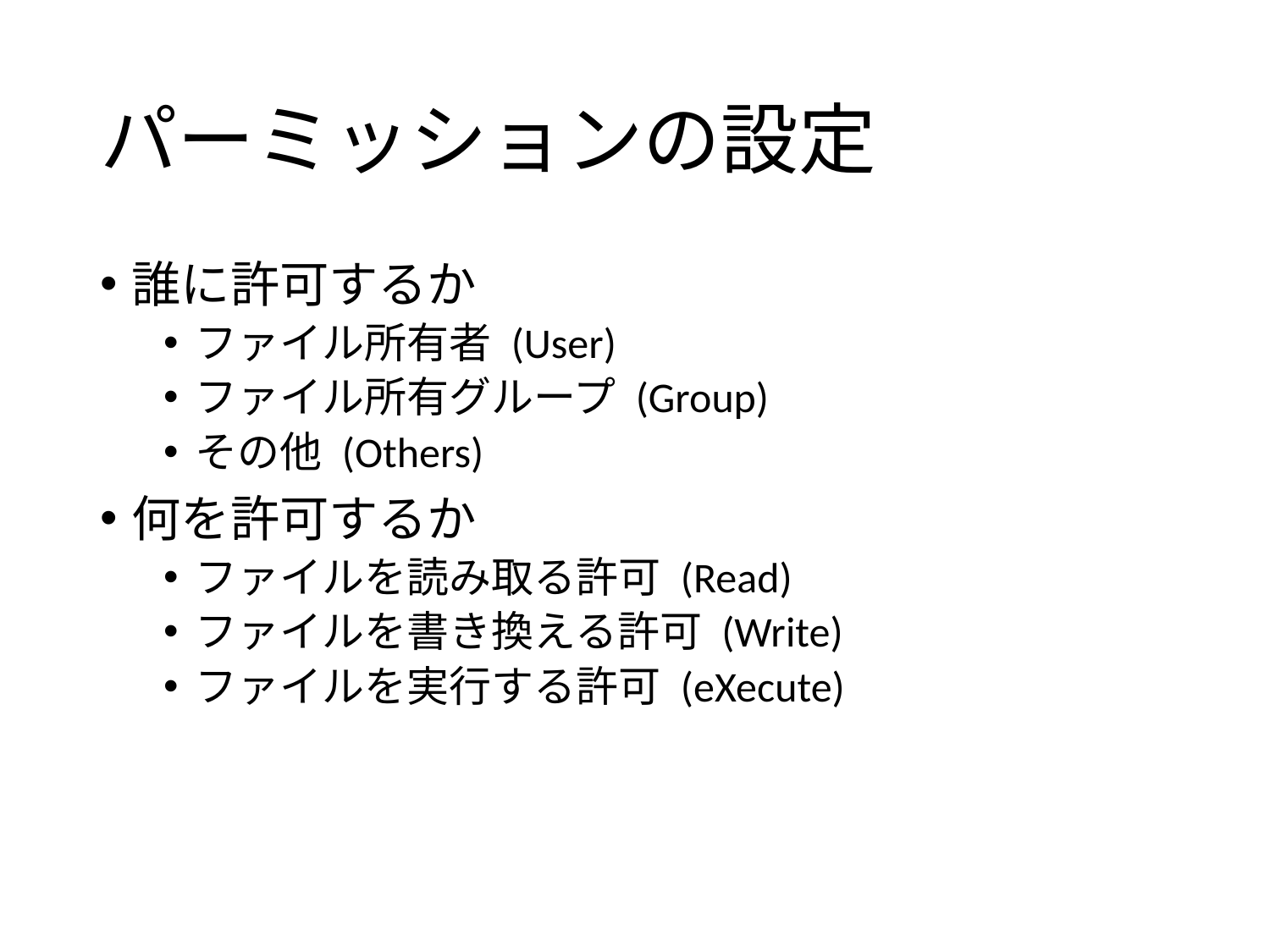

# パーミッションの設定
誰に許可するか
ファイル所有者 (User)
ファイル所有グループ (Group)
その他 (Others)
何を許可するか
ファイルを読み取る許可 (Read)
ファイルを書き換える許可 (Write)
ファイルを実行する許可 (eXecute)